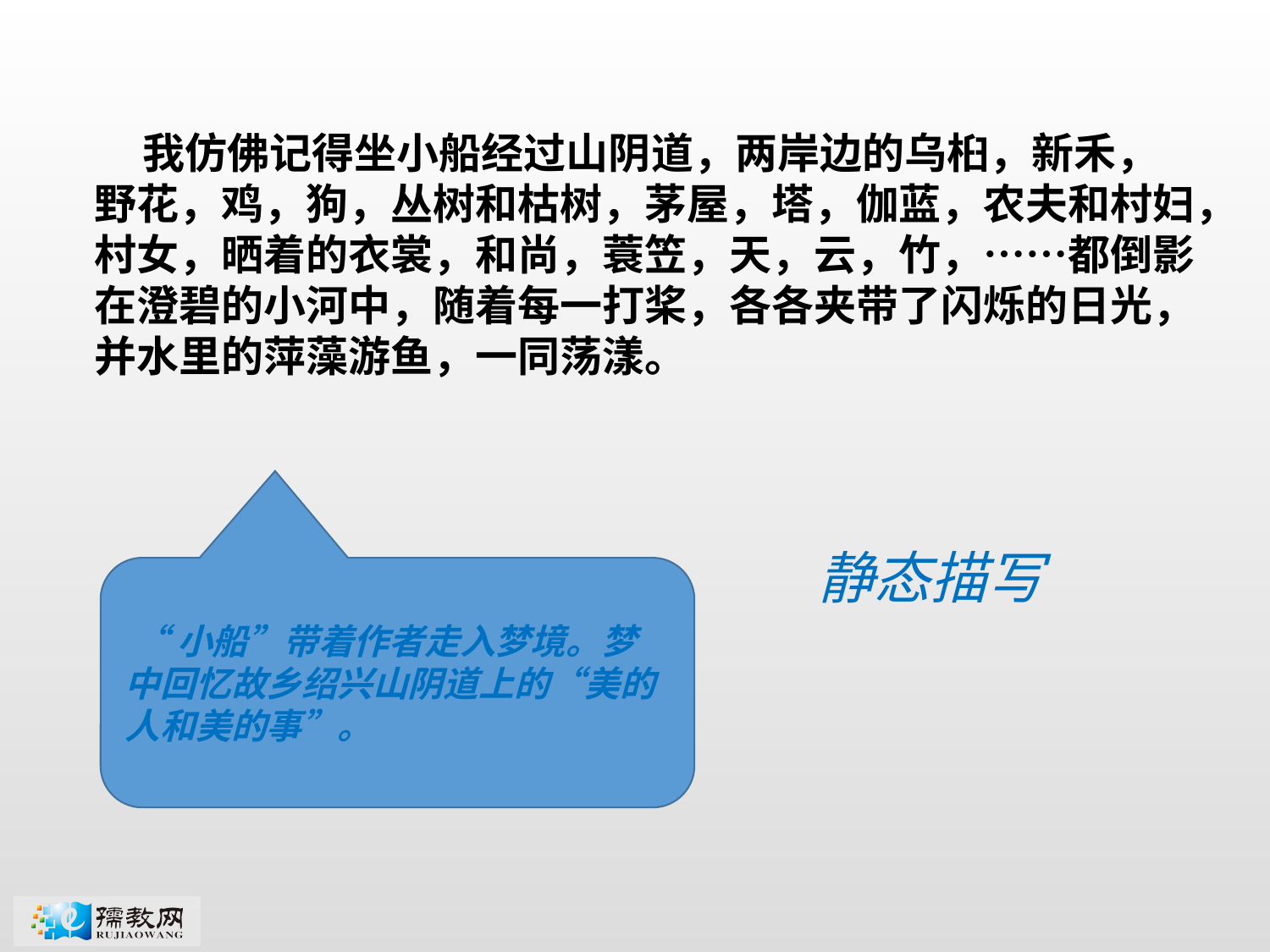

我仿佛记得坐小船经过山阴道，两岸边的乌桕，新禾，野花，鸡，狗，丛树和枯树，茅屋，塔，伽蓝，农夫和村妇，村女，晒着的衣裳，和尚，蓑笠，天，云，竹，……都倒影在澄碧的小河中，随着每一打桨，各各夹带了闪烁的日光，并水里的萍藻游鱼，一同荡漾。
静态描写
 “小船”带着作者走入梦境。梦中回忆故乡绍兴山阴道上的“美的人和美的事”。